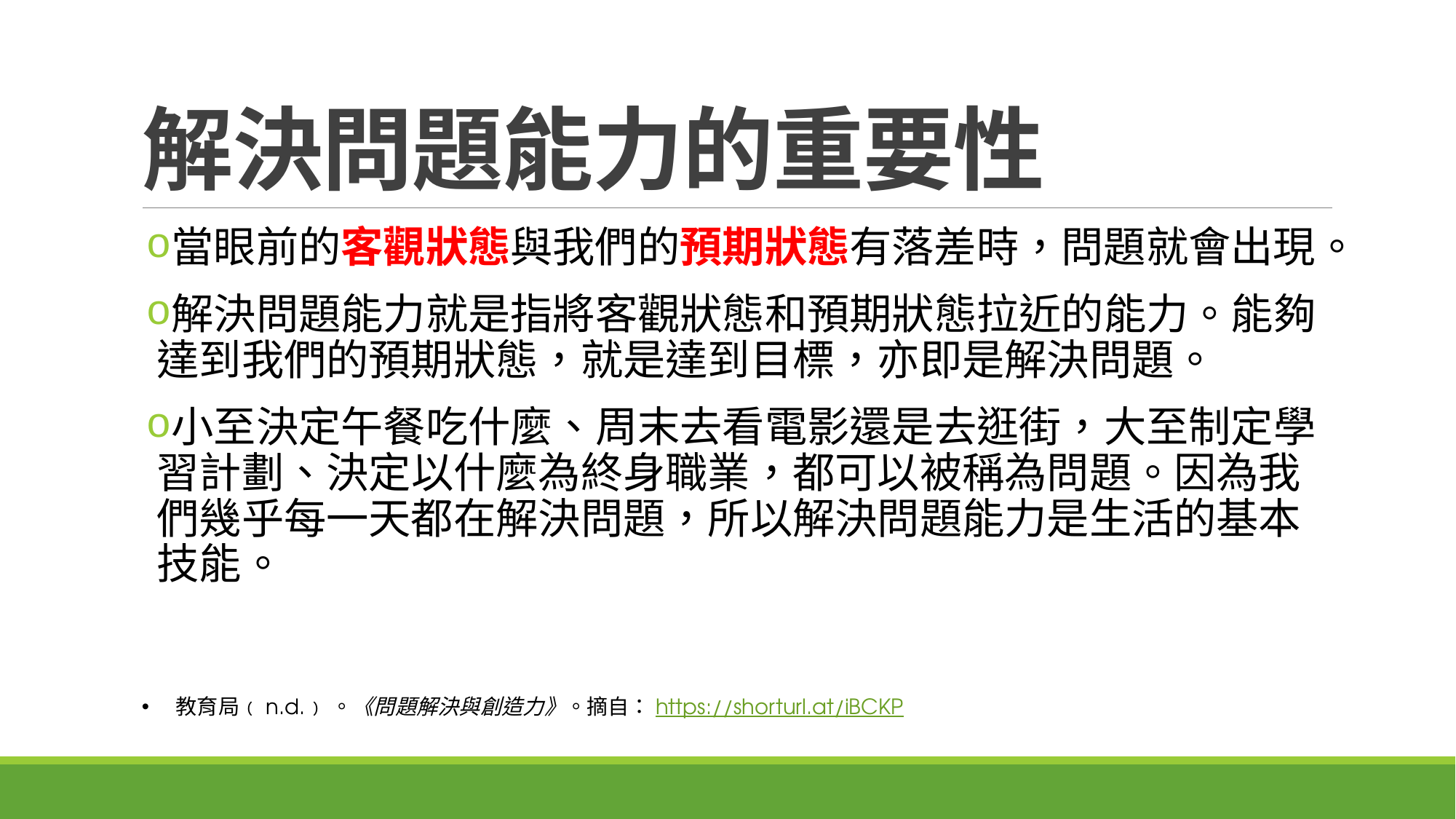

# 解決問題能力的重要性
當眼前的客觀狀態與我們的預期狀態有落差時，問題就會出現。
解決問題能力就是指將客觀狀態和預期狀態拉近的能力。能夠達到我們的預期狀態，就是達到目標，亦即是解決問題。
小至決定午餐吃什麼、周末去看電影還是去逛街，大至制定學習計劃、決定以什麼為終身職業，都可以被稱為問題。因為我們幾乎每一天都在解決問題，所以解決問題能力是生活的基本技能。

教育局﹙n.d.﹚。《問題解決與創造力》。摘自：https://shorturl.at/iBCKP